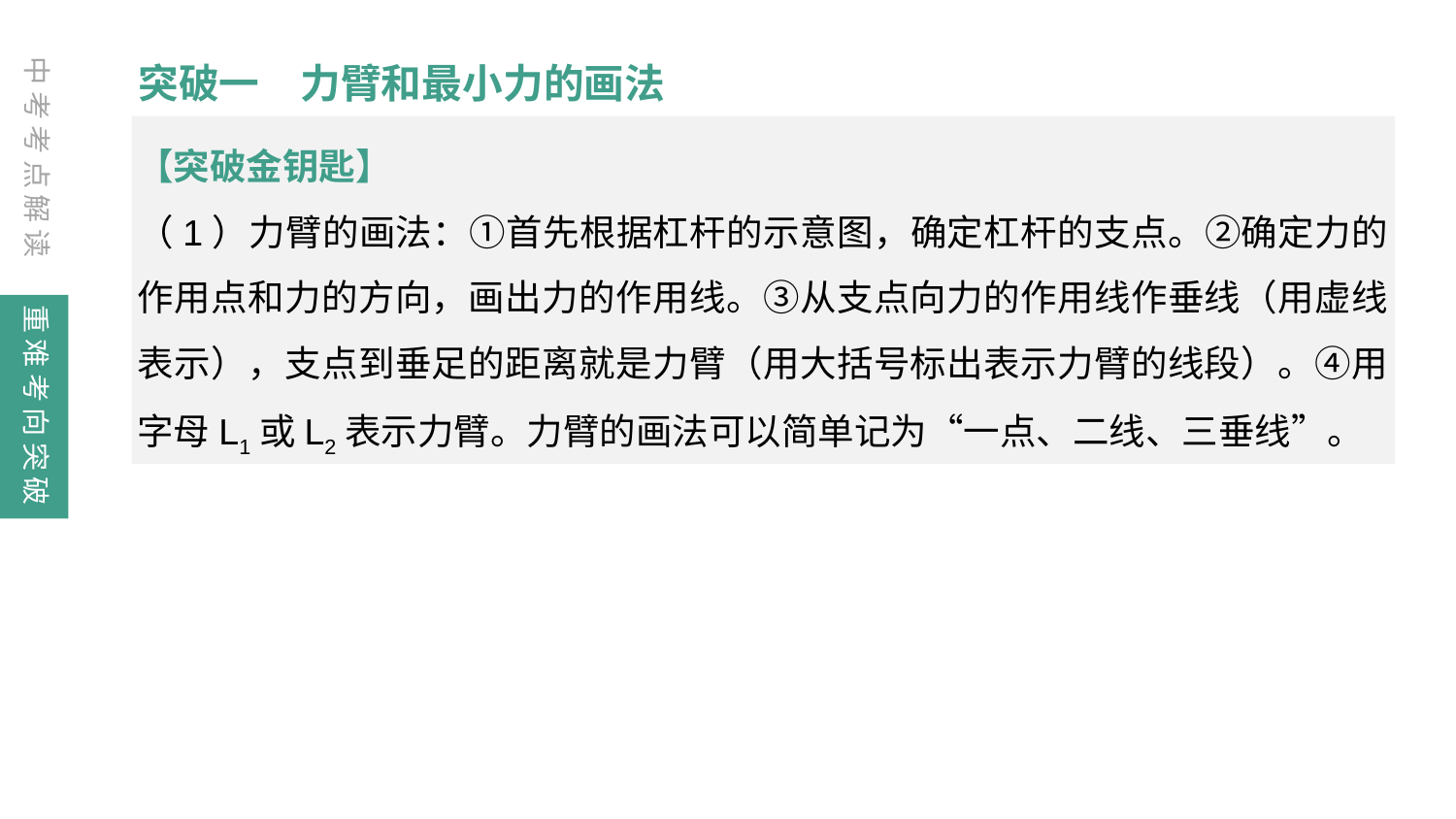

中考考点解读
突破一　力臂和最小力的画法
【突破金钥匙】
（1）力臂的画法：①首先根据杠杆的示意图，确定杠杆的支点。②确定力的作用点和力的方向，画出力的作用线。③从支点向力的作用线作垂线（用虚线表示），支点到垂足的距离就是力臂（用大括号标出表示力臂的线段）。④用字母L1或L2表示力臂。力臂的画法可以简单记为“一点、二线、三垂线”。
重难考向突破